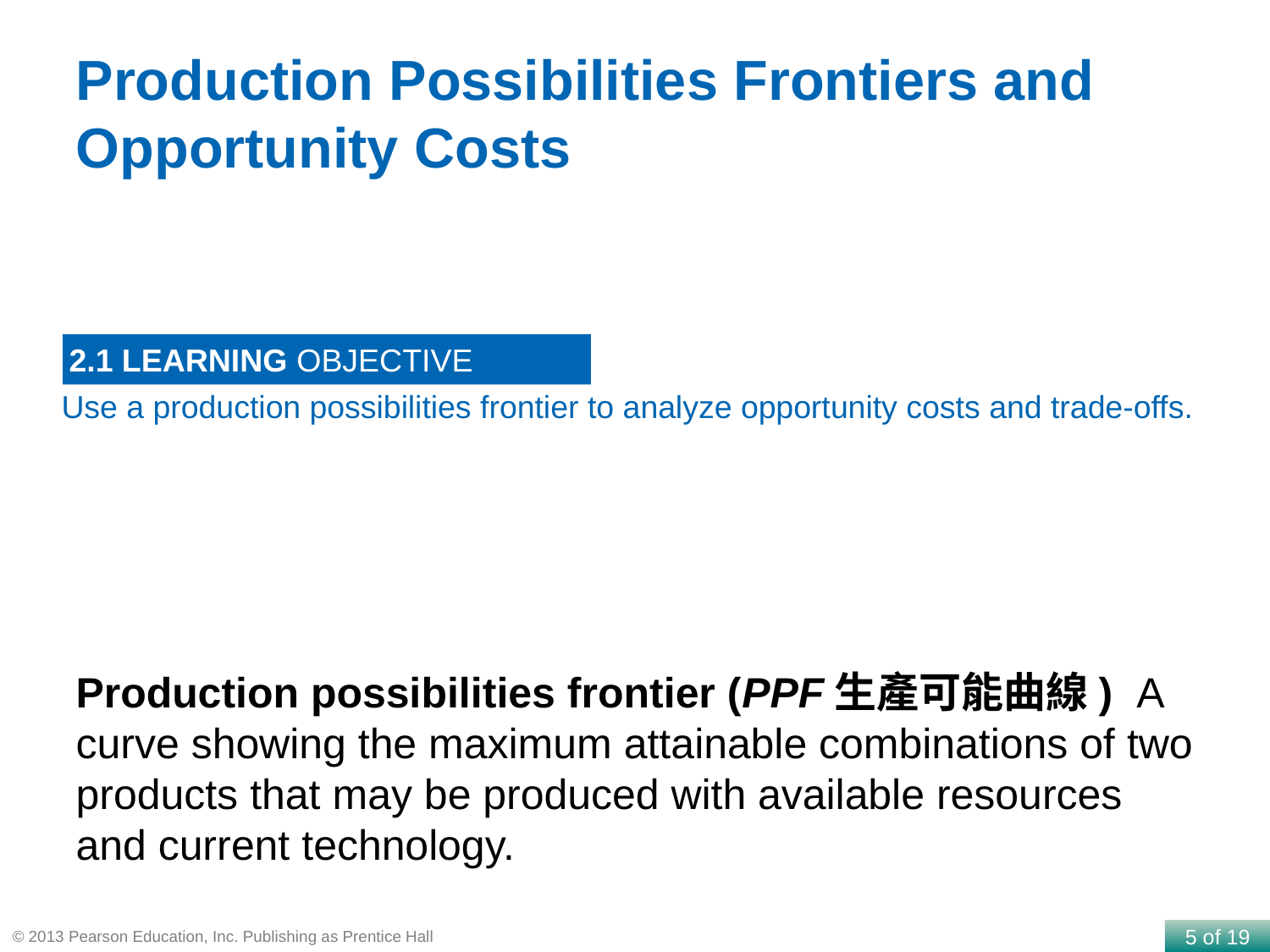

Production Possibilities Frontiers and Opportunity Costs
2.1 LEARNING OBJECTIVE
Use a production possibilities frontier to analyze opportunity costs and trade-offs.
Production possibilities frontier (PPF生產可能曲線)  A curve showing the maximum attainable combinations of two products that may be produced with available resources and current technology.